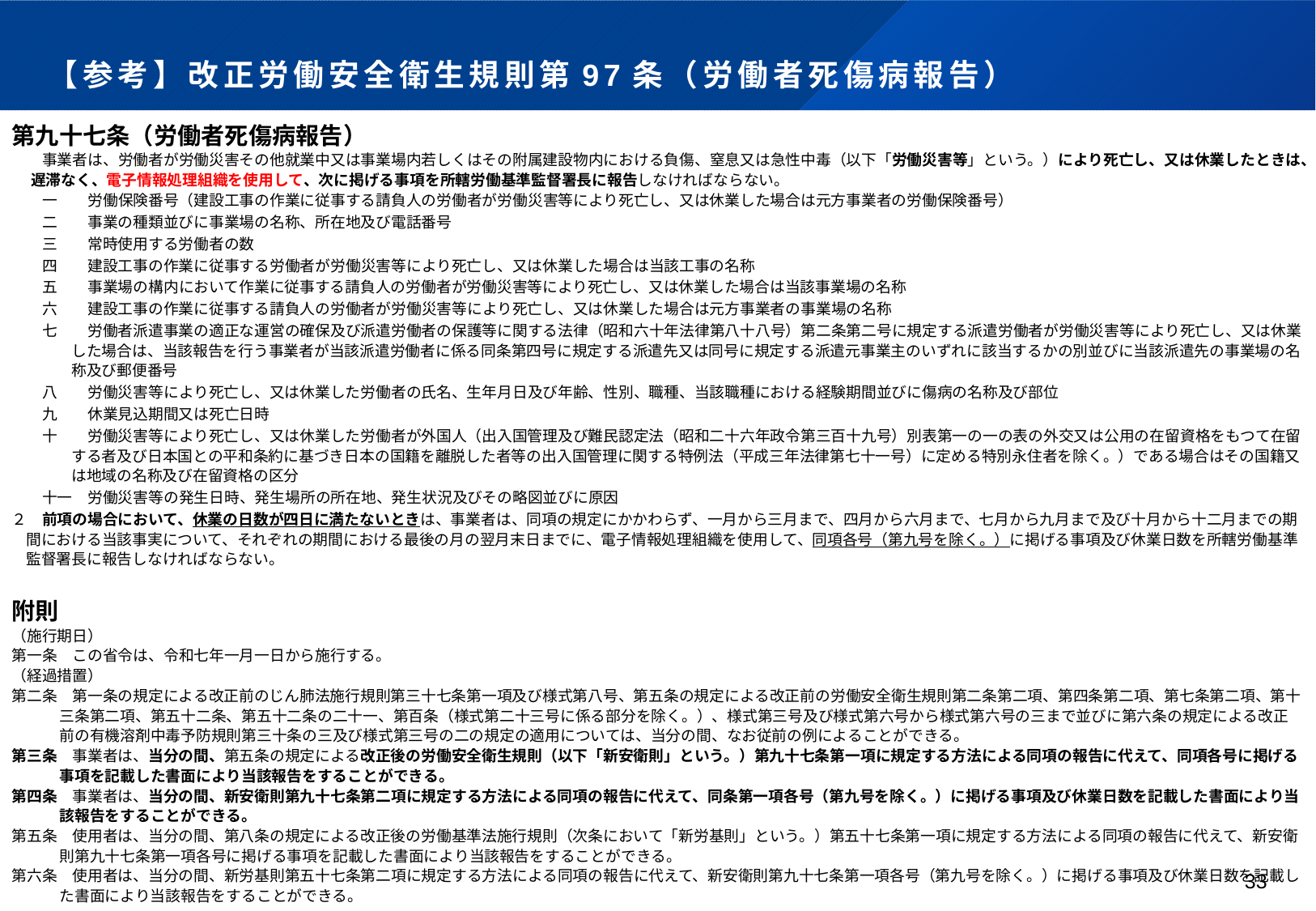

# 【参考】改正労働安全衛生規則第97条（労働者死傷病報告）
第九十七条（労働者死傷病報告）
　　事業者は、労働者が労働災害その他就業中又は事業場内若しくはその附属建設物内における負傷、窒息又は急性中毒（以下「労働災害等」という。）により死亡し、又は休業したときは、遅滞なく、電子情報処理組織を使用して、次に掲げる事項を所轄労働基準監督署長に報告しなければならない。
　　一　　労働保険番号（建設工事の作業に従事する請負人の労働者が労働災害等により死亡し、又は休業した場合は元方事業者の労働保険番号）
　　二　　事業の種類並びに事業場の名称、所在地及び電話番号
　　三　　常時使用する労働者の数
　　四　　建設工事の作業に従事する労働者が労働災害等により死亡し、又は休業した場合は当該工事の名称
　　五　　事業場の構内において作業に従事する請負人の労働者が労働災害等により死亡し、又は休業した場合は当該事業場の名称
　　六　　建設工事の作業に従事する請負人の労働者が労働災害等により死亡し、又は休業した場合は元方事業者の事業場の名称
　　七　　労働者派遣事業の適正な運営の確保及び派遣労働者の保護等に関する法律（昭和六十年法律第八十八号）第二条第二号に規定する派遣労働者が労働災害等により死亡し、又は休業した場合は、当該報告を行う事業者が当該派遣労働者に係る同条第四号に規定する派遣先又は同号に規定する派遣元事業主のいずれに該当するかの別並びに当該派遣先の事業場の名称及び郵便番号
　　八　　労働災害等により死亡し、又は休業した労働者の氏名、生年月日及び年齢、性別、職種、当該職種における経験期間並びに傷病の名称及び部位
　　九　　休業見込期間又は死亡日時
　　十　　労働災害等により死亡し、又は休業した労働者が外国人（出入国管理及び難民認定法（昭和二十六年政令第三百十九号）別表第一の一の表の外交又は公用の在留資格をもつて在留する者及び日本国との平和条約に基づき日本の国籍を離脱した者等の出入国管理に関する特例法（平成三年法律第七十一号）に定める特別永住者を除く。）である場合はその国籍又は地域の名称及び在留資格の区分
　　十一　労働災害等の発生日時、発生場所の所在地、発生状況及びその略図並びに原因
２　前項の場合において、休業の日数が四日に満たないときは、事業者は、同項の規定にかかわらず、一月から三月まで、四月から六月まで、七月から九月まで及び十月から十二月までの期間における当該事実について、それぞれの期間における最後の月の翌月末日までに、電子情報処理組織を使用して、同項各号（第九号を除く。）に掲げる事項及び休業日数を所轄労働基準監督署長に報告しなければならない。

附則
（施行期日）
第一条　この省令は、令和七年一月一日から施行する。
（経過措置）
第二条　第一条の規定による改正前のじん肺法施行規則第三十七条第一項及び様式第八号、第五条の規定による改正前の労働安全衛生規則第二条第二項、第四条第二項、第七条第二項、第十三条第二項、第五十二条、第五十二条の二十一、第百条（様式第二十三号に係る部分を除く。）、様式第三号及び様式第六号から様式第六号の三まで並びに第六条の規定による改正前の有機溶剤中毒予防規則第三十条の三及び様式第三号の二の規定の適用については、当分の間、なお従前の例によることができる。
第三条　事業者は、当分の間、第五条の規定による改正後の労働安全衛生規則（以下「新安衛則」という。）第九十七条第一項に規定する方法による同項の報告に代えて、同項各号に掲げる事項を記載した書面により当該報告をすることができる。
第四条　事業者は、当分の間、新安衛則第九十七条第二項に規定する方法による同項の報告に代えて、同条第一項各号（第九号を除く。）に掲げる事項及び休業日数を記載した書面により当該報告をすることができる。
第五条　使用者は、当分の間、第八条の規定による改正後の労働基準法施行規則（次条において「新労基則」という。）第五十七条第一項に規定する方法による同項の報告に代えて、新安衛則第九十七条第一項各号に掲げる事項を記載した書面により当該報告をすることができる。
第六条　使用者は、当分の間、新労基則第五十七条第二項に規定する方法による同項の報告に代えて、新安衛則第九十七条第一項各号（第九号を除く。）に掲げる事項及び休業日数を記載した書面により当該報告をすることができる。
33